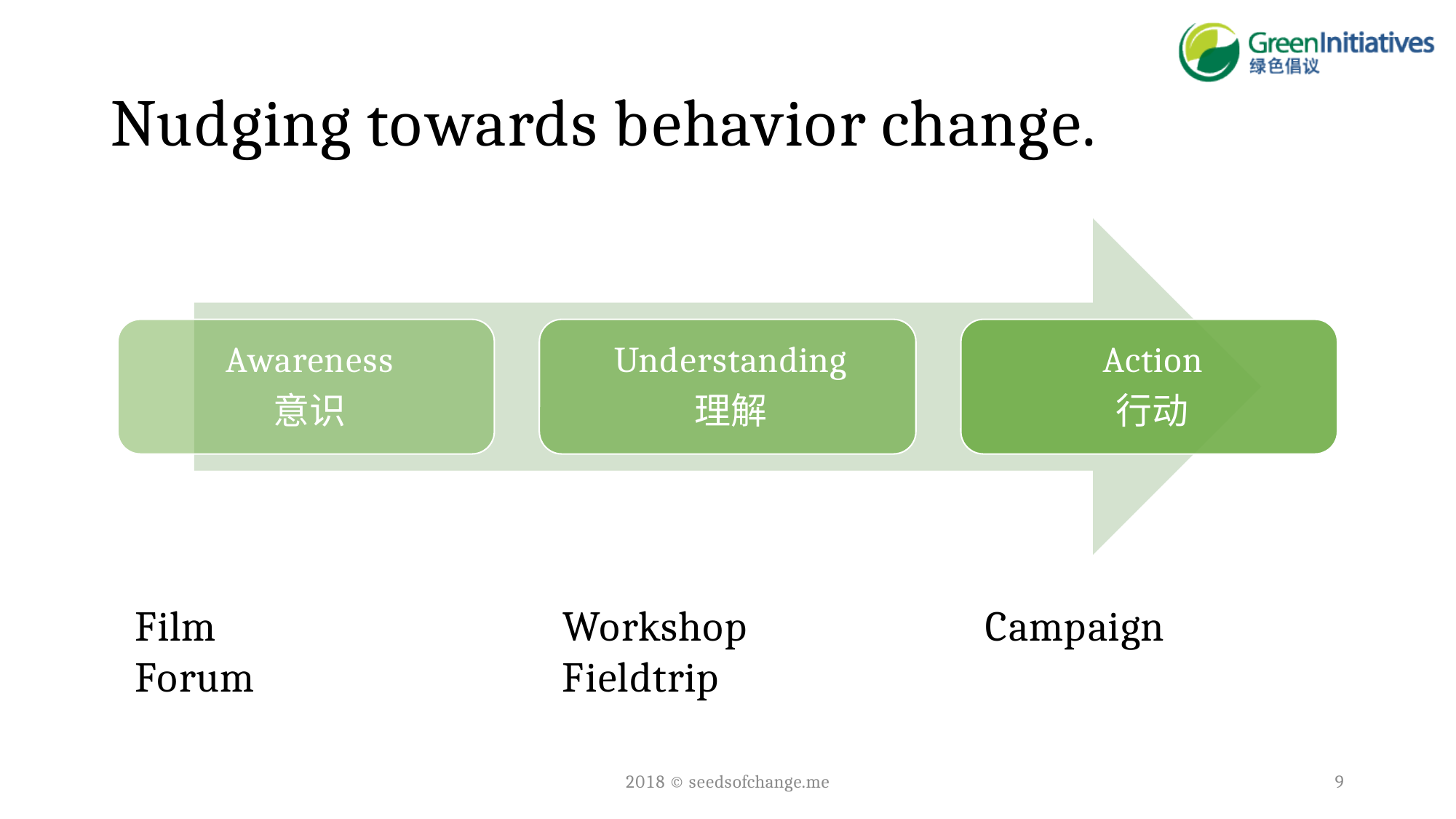

# Nudging towards behavior change.
Awareness
意识
Understanding
理解
Action
行动
Campaign
Film
Forum
Workshop
Fieldtrip
2018 © seedsofchange.me
9